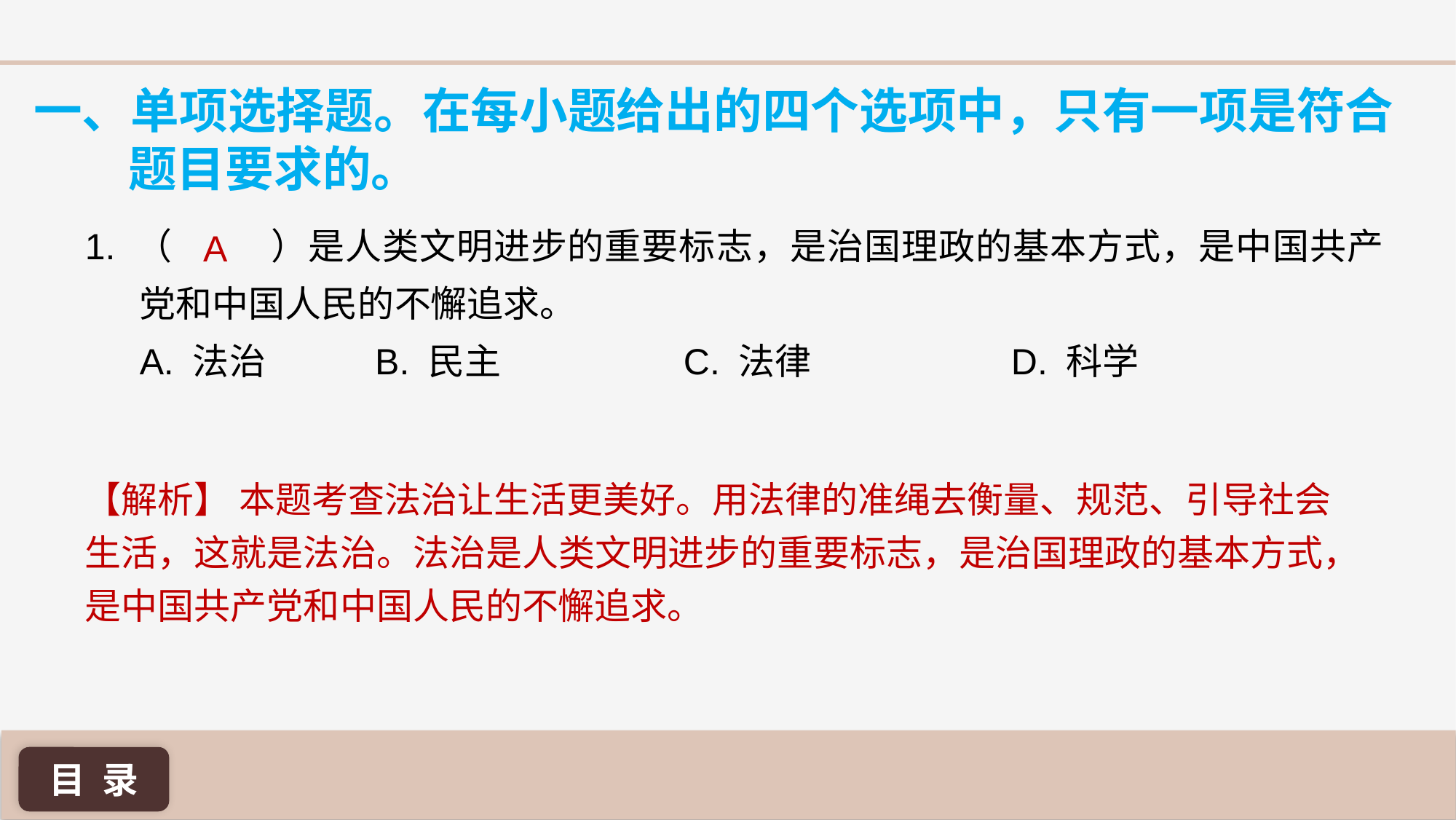

一、单项选择题。在每小题给出的四个选项中，只有一项是符合题目要求的。
A
1. （           ）是人类文明进步的重要标志，是治国理政的基本方式，是中国共产党和中国人民的不懈追求。
A. 法治	 B. 民主	            C. 法律	            D. 科学
【解析】 本题考查法治让生活更美好。用法律的准绳去衡量、规范、引导社会生活，这就是法治。法治是人类文明进步的重要标志，是治国理政的基本方式，是中国共产党和中国人民的不懈追求。